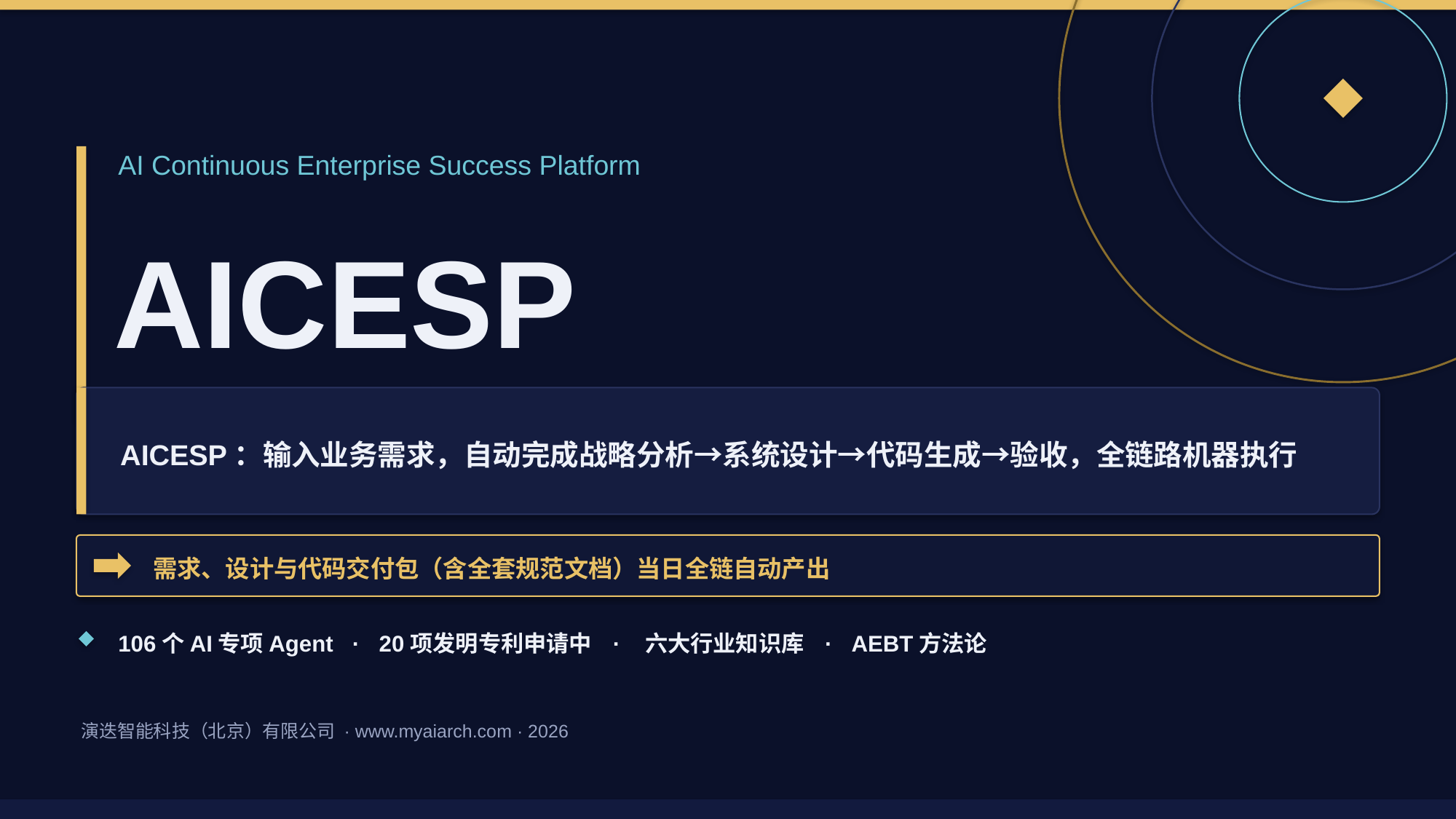

AI Continuous Enterprise Success Platform

AICESP

AICESP：输入业务需求，自动完成战略分析→系统设计→代码生成→验收，全链路机器执行

需求、设计与代码交付包（含全套规范文档）当日全链自动产出

106个AI专项Agent   ·   20项发明专利申请中   ·   六大行业知识库   ·   AEBT方法论

演迭智能科技（北京）有限公司 · www.myaiarch.com · 2026